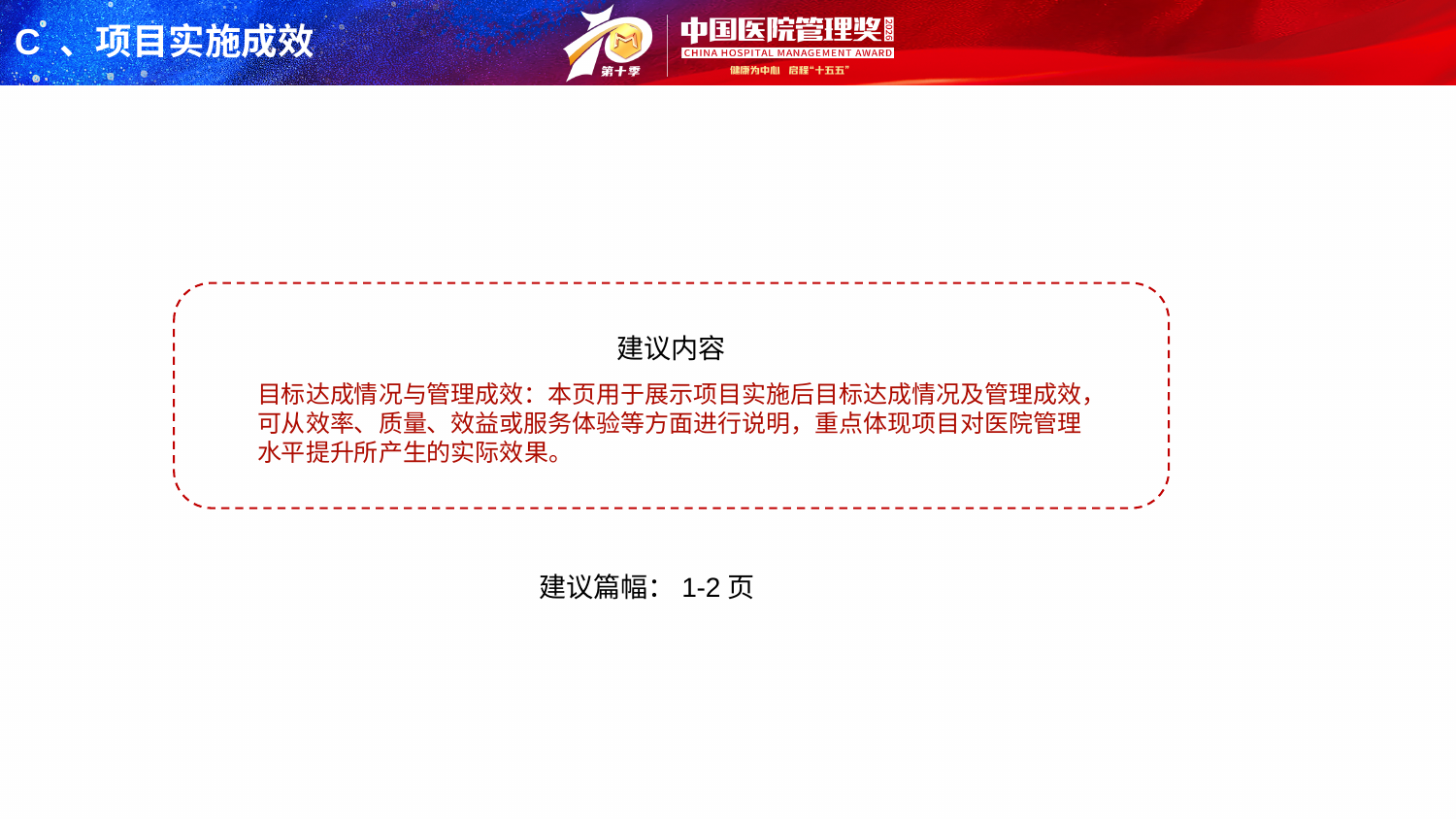

建议内容
目标达成情况与管理成效：本页用于展示项目实施后目标达成情况及管理成效，可从效率、质量、效益或服务体验等方面进行说明，重点体现项目对医院管理水平提升所产生的实际效果。
建议篇幅：1-2页